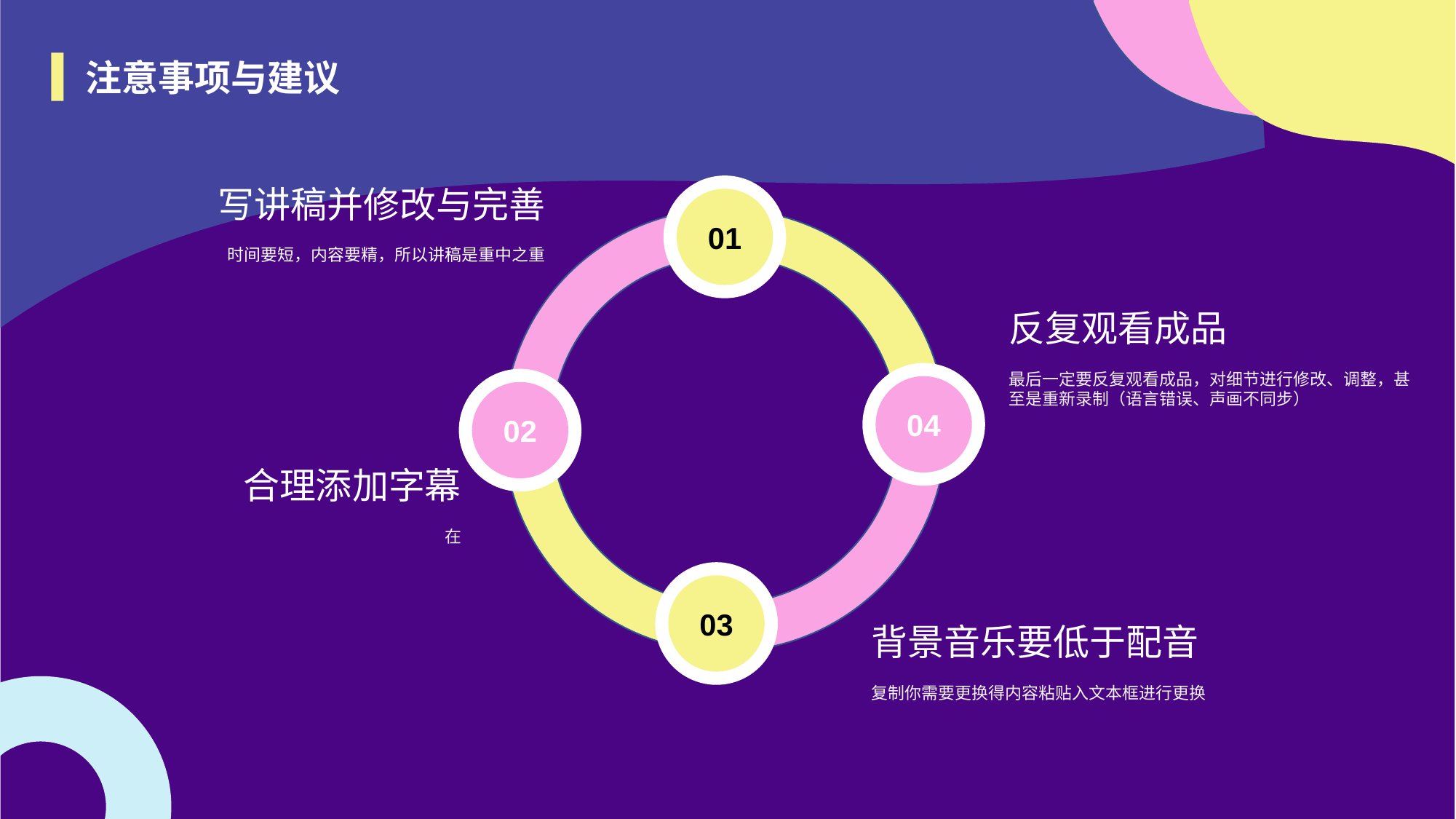

注意事项与建议

01
写讲稿并修改与完善
时间要短，内容要精，所以讲稿是重中之重

反复观看成品
最后一定要反复观看成品，对细节进行修改、调整，甚至是重新录制（语言错误、声画不同步）

04

02

合理添加字幕
在

03
背景音乐要低于配音
复制你需要更换得内容粘贴入文本框进行更换